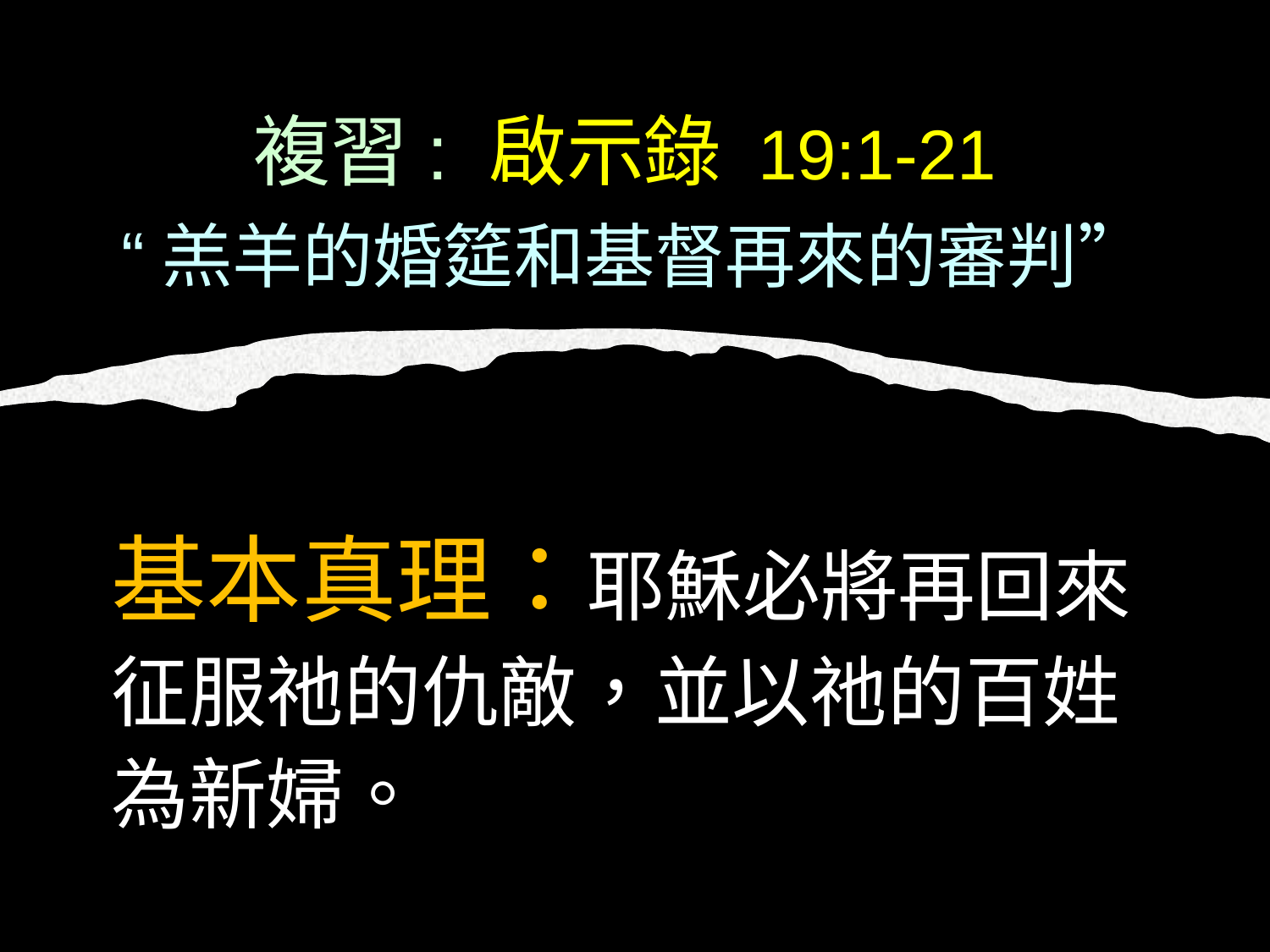

# 複習: 啟示錄 19:1-21 “羔羊的婚筵和基督再來的審判”

基本真理：耶穌必將再回來征服祂的仇敵，並以祂的百姓為新婦。